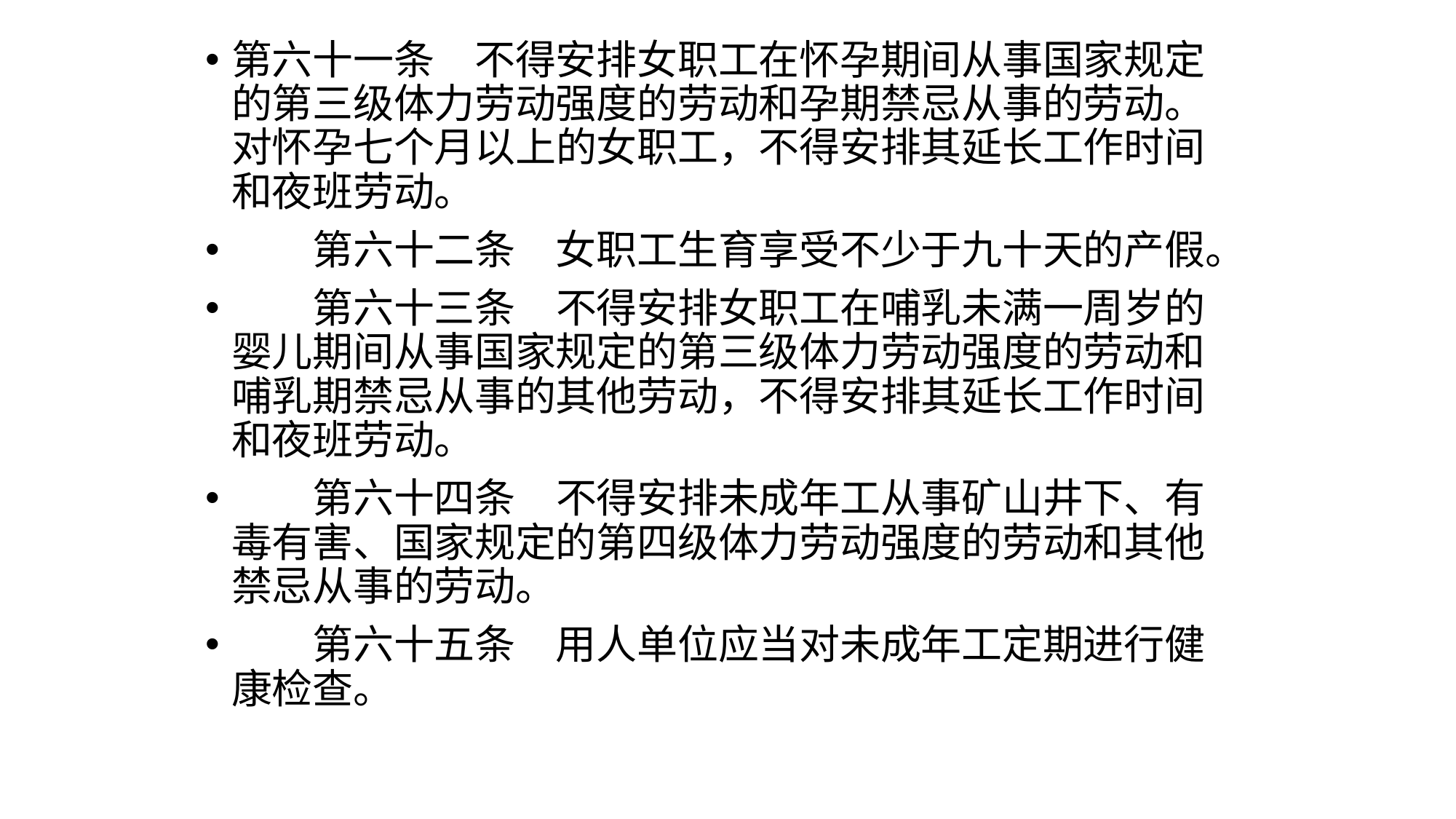

第六十一条　不得安排女职工在怀孕期间从事国家规定的第三级体力劳动强度的劳动和孕期禁忌从事的劳动。对怀孕七个月以上的女职工，不得安排其延长工作时间和夜班劳动。
　　第六十二条　女职工生育享受不少于九十天的产假。
　　第六十三条　不得安排女职工在哺乳未满一周岁的婴儿期间从事国家规定的第三级体力劳动强度的劳动和哺乳期禁忌从事的其他劳动，不得安排其延长工作时间和夜班劳动。
　　第六十四条　不得安排未成年工从事矿山井下、有毒有害、国家规定的第四级体力劳动强度的劳动和其他禁忌从事的劳动。
　　第六十五条　用人单位应当对未成年工定期进行健康检查。